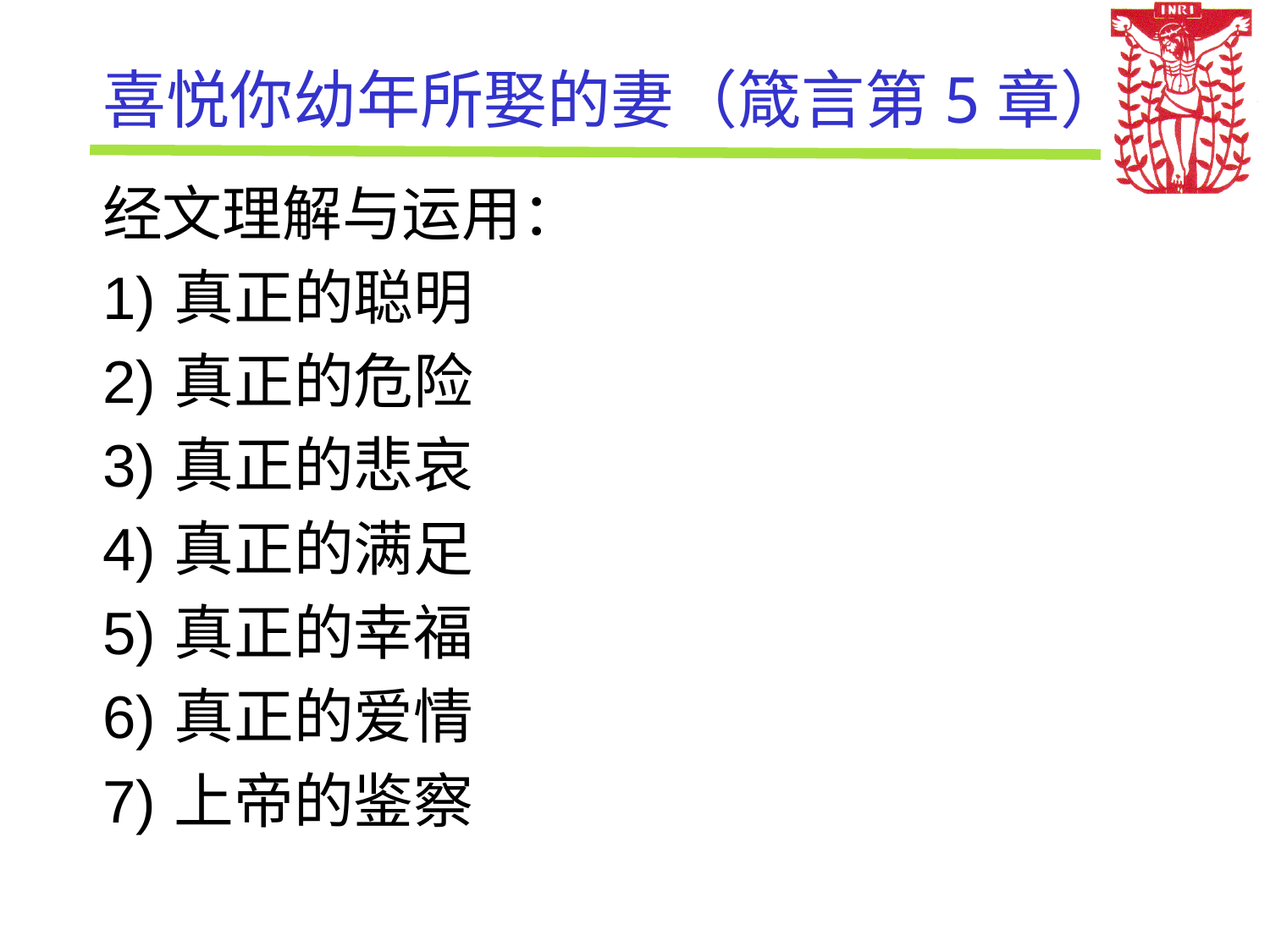

# 喜悦你幼年所娶的妻（箴言第5章）
经文理解与运用：
真正的聪明
真正的危险
真正的悲哀
真正的满足
真正的幸福
真正的爱情
上帝的鉴察